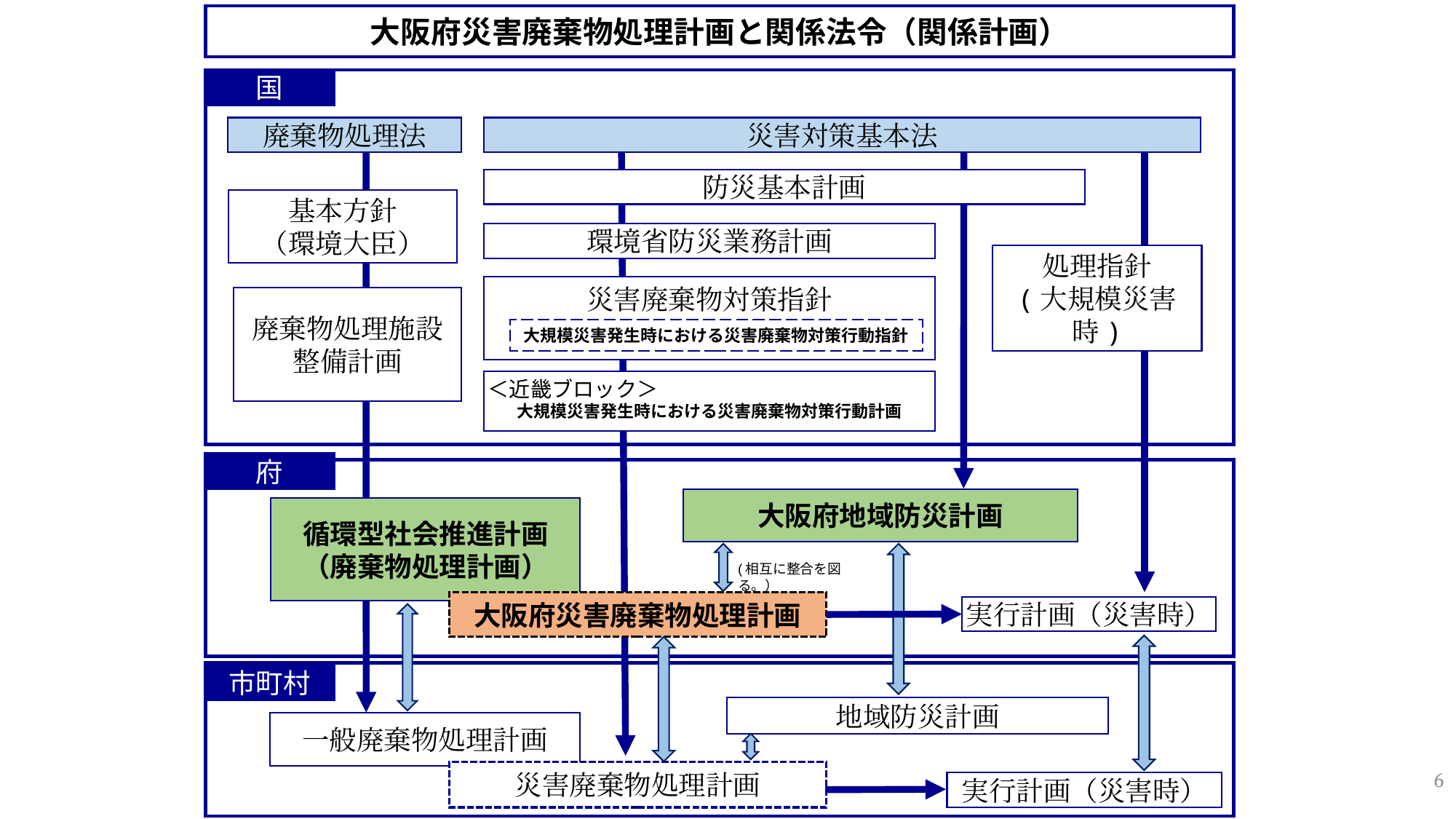

大阪府災害廃棄物処理計画と関係法令（関係計画）
国

災害対策基本法
廃棄物処理法
防災基本計画
基本方針
（環境大臣）
環境省防災業務計画
処理指針
(大規模災害時)
災害廃棄物対策指針
廃棄物処理施設
整備計画
大規模災害発生時における災害廃棄物対策行動指針
＜近畿ブロック＞
大規模災害発生時における災害廃棄物対策行動計画
府

大阪府地域防災計画
循環型社会推進計画
（廃棄物処理計画）

(相互に整合を図る。）
大阪府災害廃棄物処理計画
実行計画（災害時）

市町村
地域防災計画
一般廃棄物処理計画

6
災害廃棄物処理計画
実行計画（災害時）